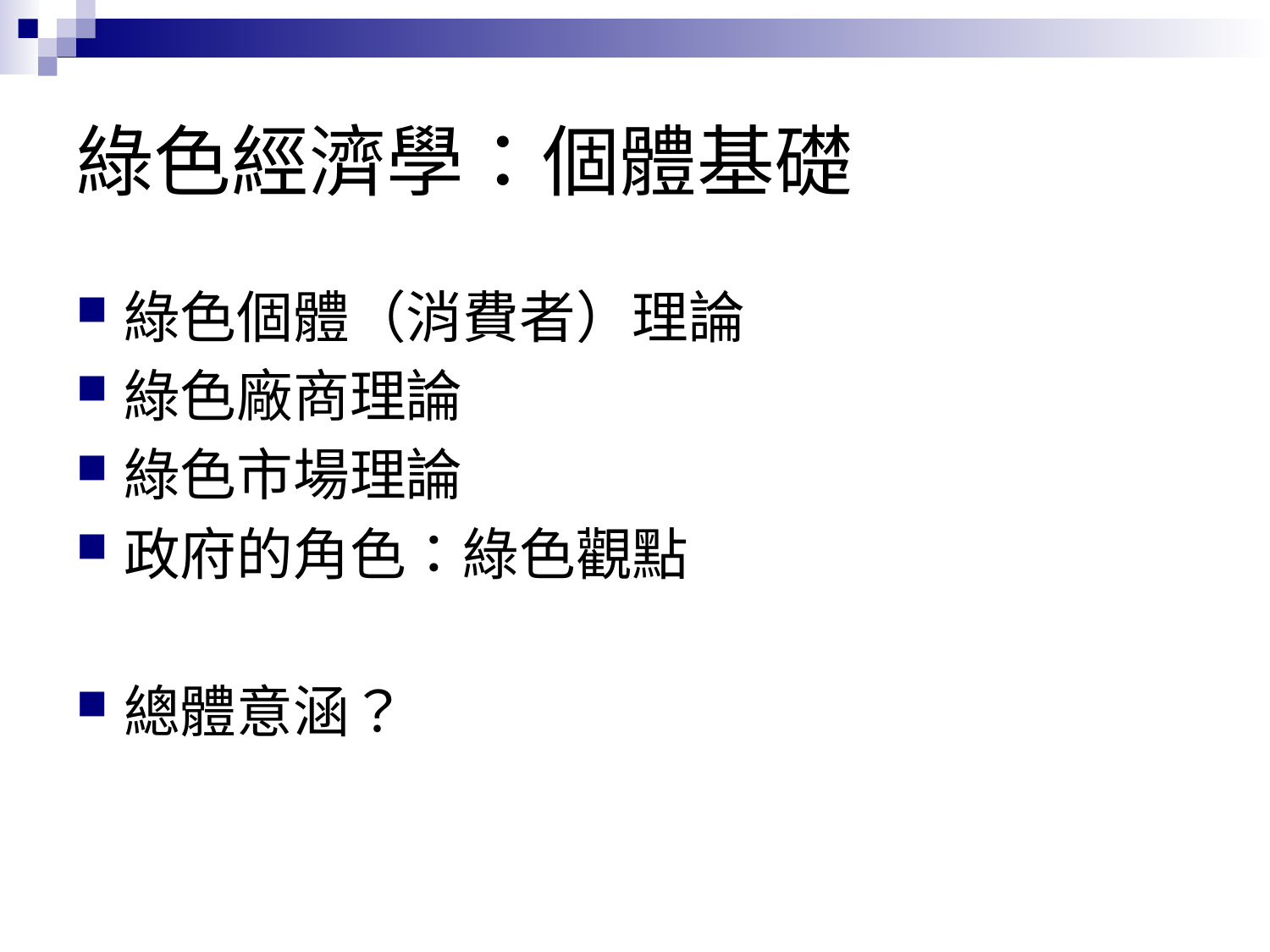

# 綠色經濟學：個體基礎
綠色個體（消費者）理論
綠色廠商理論
綠色市場理論
政府的角色：綠色觀點

總體意涵？